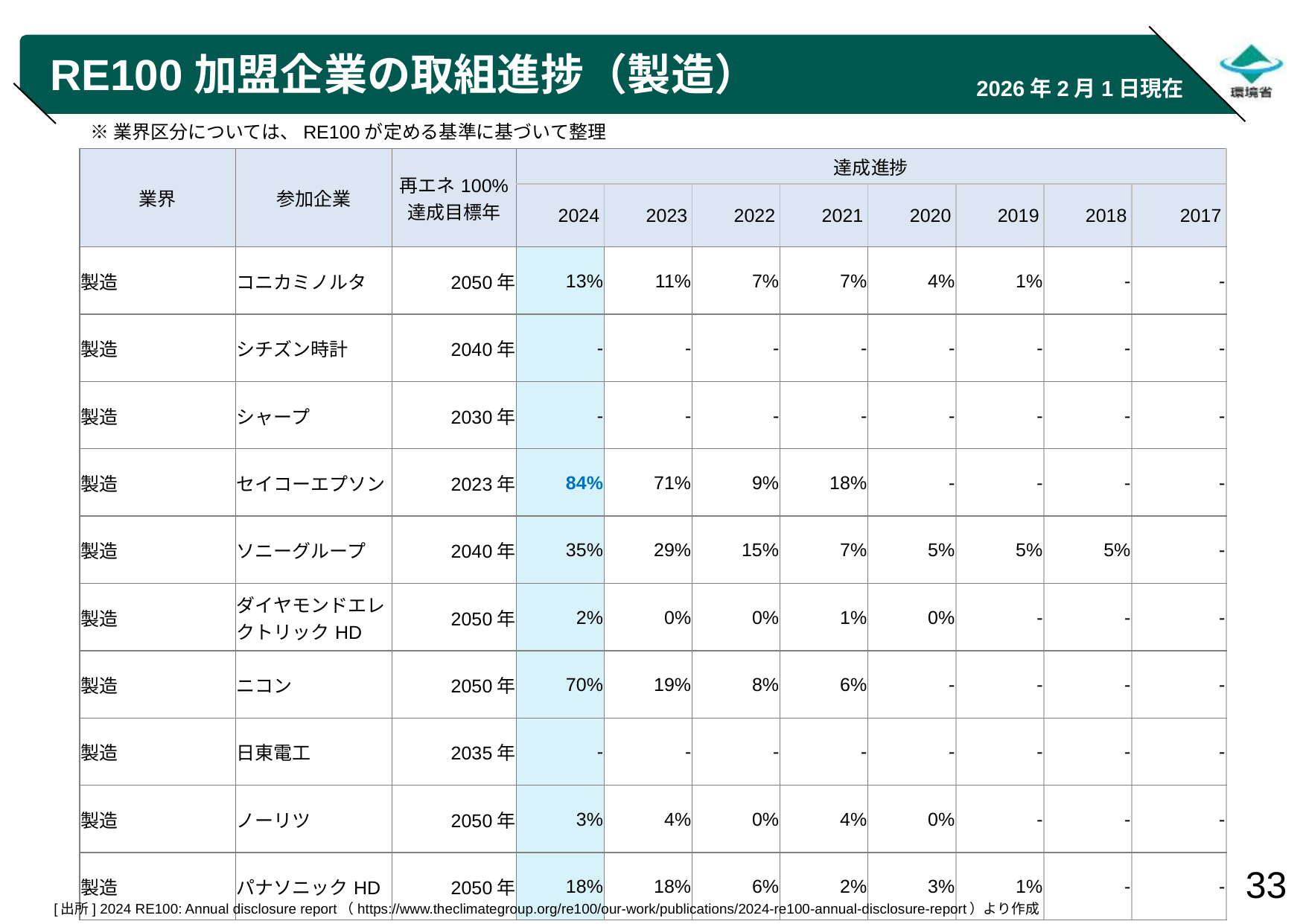

# RE100加盟企業の取組進捗（製造）
2026年2月1日現在
※業界区分については、RE100が定める基準に基づいて整理
| 業界 | 参加企業 | 再エネ100% 達成目標年 | 達成進捗 |  |  |  |  |  |  |  |
| --- | --- | --- | --- | --- | --- | --- | --- | --- | --- | --- |
|  |  |  | 2024 | 2023 | 2022 | 2021 | 2020 | 2019 | 2018 | 2017 |
| 製造 | コニカミノルタ | 2050年 | 13% | 11% | 7% | 7% | 4% | 1% | ‐ | ‐ |
| 製造 | シチズン時計 | 2040年 | - | - | - | - | - | - | - | - |
| 製造 | シャープ | 2030年 | - | - | - | - | - | - | - | - |
| 製造 | セイコーエプソン | 2023年 | 84% | 71% | 9% | 18% | - | - | - | - |
| 製造 | ソニーグループ | 2040年 | 35% | 29% | 15% | 7% | 5% | 5% | 5% | ‐ |
| 製造 | ダイヤモンドエレクトリックHD | 2050年 | 2% | 0% | 0% | 1% | 0% | - | - | - |
| 製造 | ニコン | 2050年 | 70% | 19% | 8% | 6% | - | - | - | - |
| 製造 | 日東電工 | 2035年 | - | - | - | - | - | - | - | - |
| 製造 | ノーリツ | 2050年 | 3% | 4% | 0% | 4% | 0% | - | - | - |
| 製造 | パナソニックHD | 2050年 | 18% | 18% | 6% | 2% | 3% | 1% | - | - |
|  |
| --- |
[出所] 2024 RE100: Annual disclosure report（https://www.theclimategroup.org/re100/our-work/publications/2024-re100-annual-disclosure-report）より作成